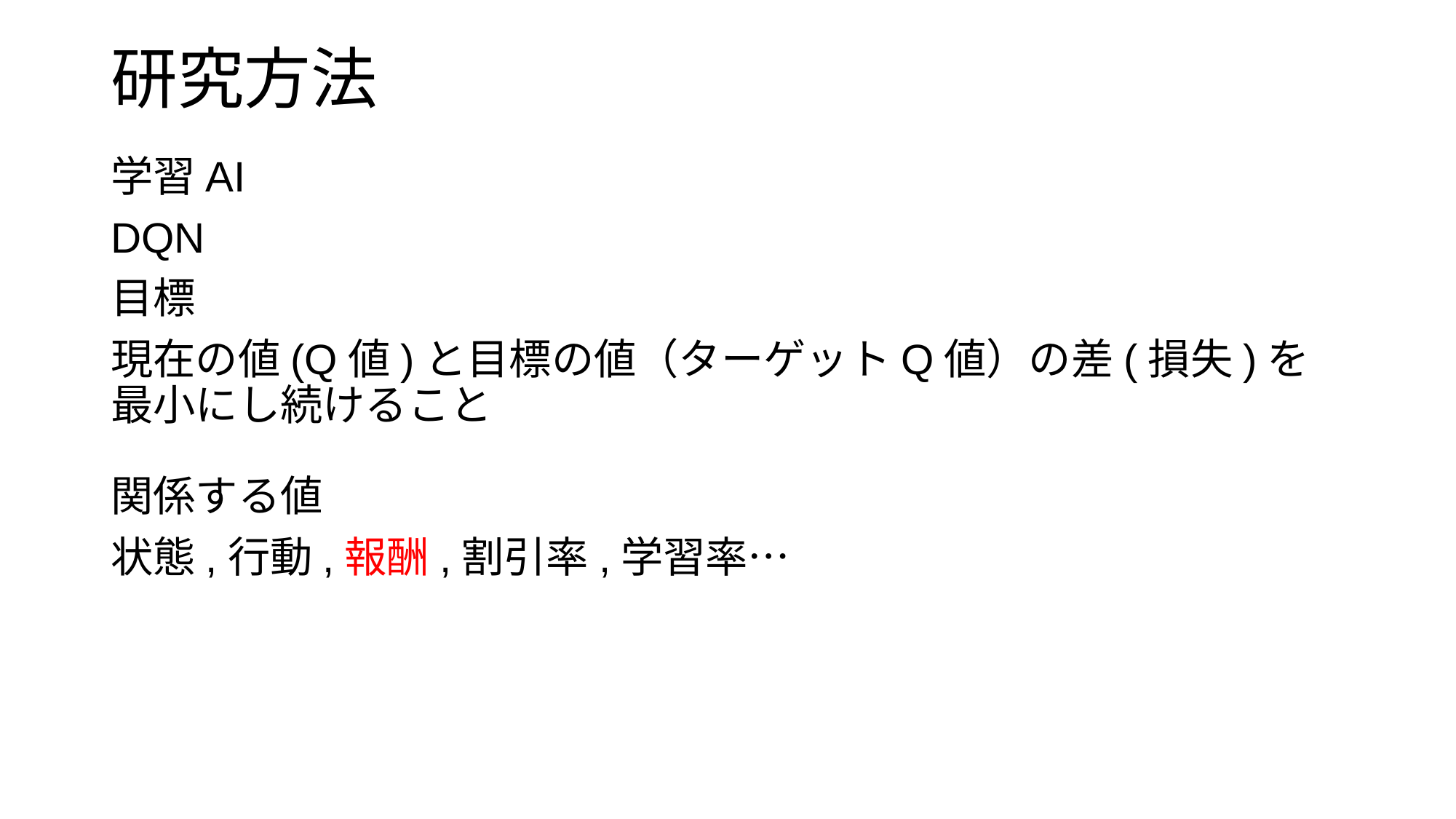

# 研究方法
学習AI
DQN
目標
現在の値(Q値)と目標の値（ターゲットQ値）の差(損失)を最小にし続けること
関係する値
状態,行動,報酬,割引率,学習率…